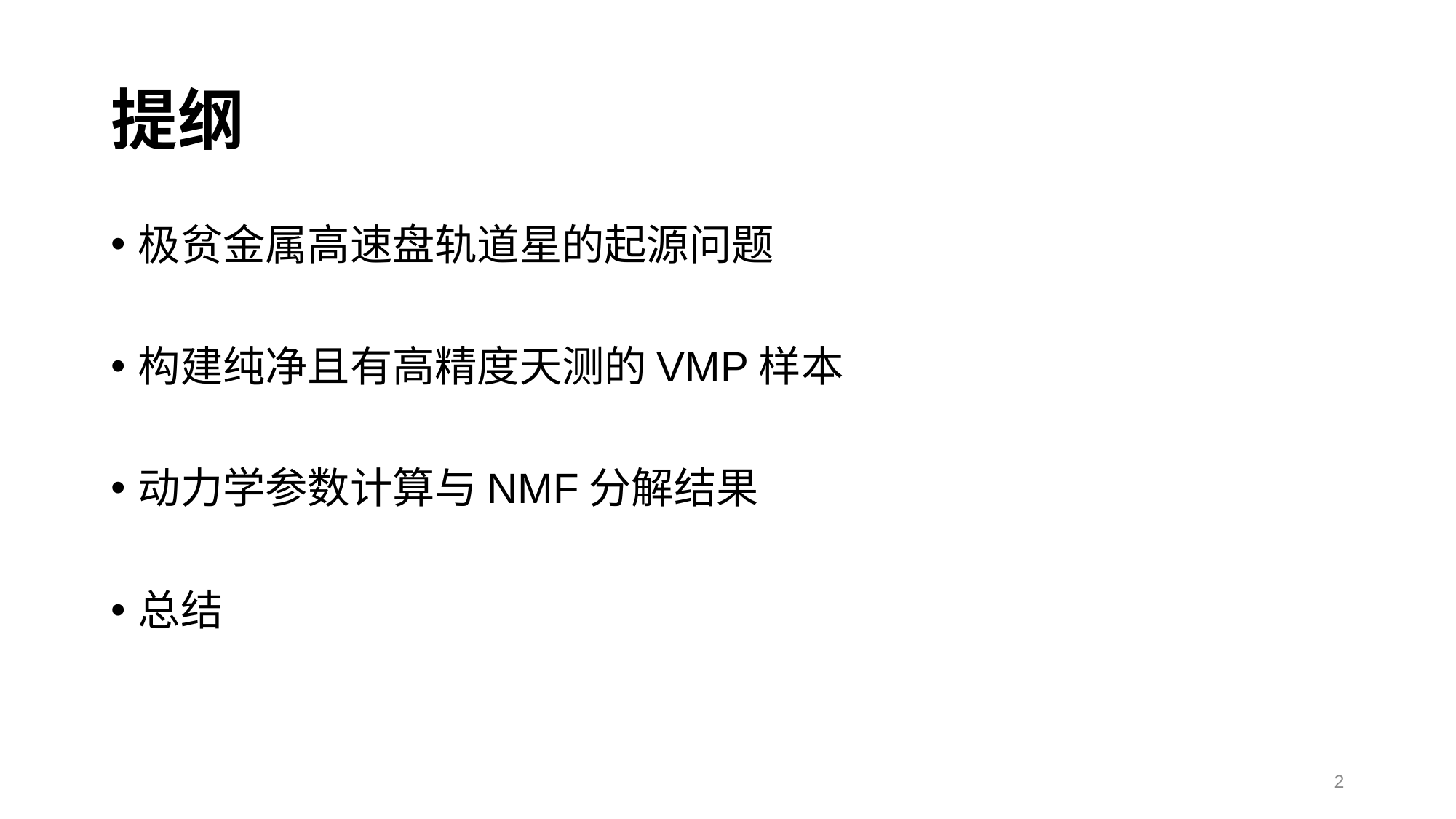

# 提纲
极贫金属高速盘轨道星的起源问题

构建纯净且有高精度天测的VMP样本

动力学参数计算与NMF分解结果

总结
2